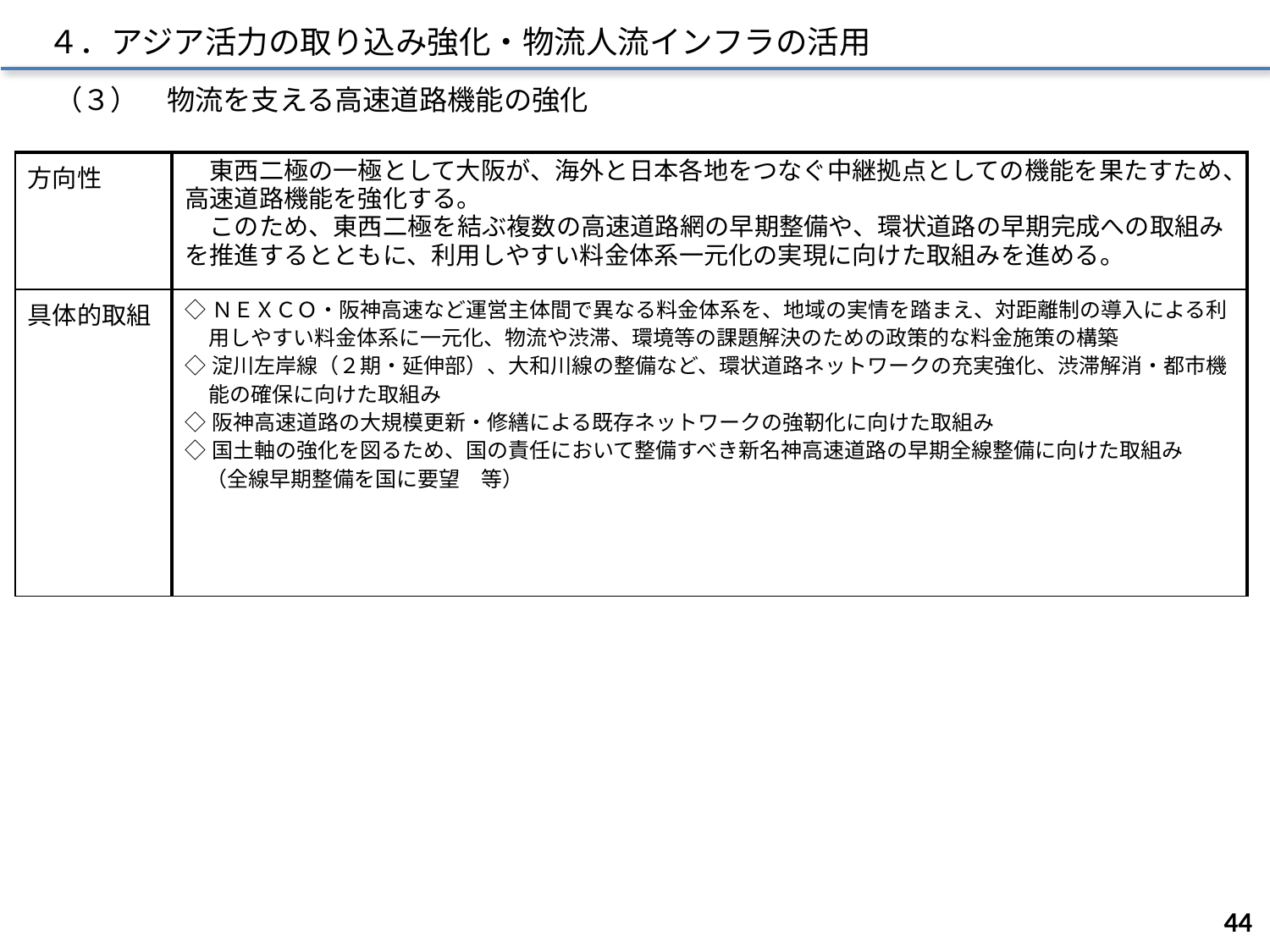

４．アジア活力の取り込み強化・物流人流インフラの活用
（３）　物流を支える高速道路機能の強化
| 方向性 | 東西二極の一極として大阪が、海外と日本各地をつなぐ中継拠点としての機能を果たすため、高速道路機能を強化する。 　このため、東西二極を結ぶ複数の高速道路網の早期整備や、環状道路の早期完成への取組みを推進するとともに、利用しやすい料金体系一元化の実現に向けた取組みを進める。 |
| --- | --- |
| 具体的取組 | ◇ＮＥＸＣＯ・阪神高速など運営主体間で異なる料金体系を、地域の実情を踏まえ、対距離制の導入による利用しやすい料金体系に一元化、物流や渋滞、環境等の課題解決のための政策的な料金施策の構築 ◇淀川左岸線（２期・延伸部）、大和川線の整備など、環状道路ネットワークの充実強化、渋滞解消・都市機能の確保に向けた取組み ◇阪神高速道路の大規模更新・修繕による既存ネットワークの強靭化に向けた取組み ◇国土軸の強化を図るため、国の責任において整備すべき新名神高速道路の早期全線整備に向けた取組み 　（全線早期整備を国に要望　等） |
44